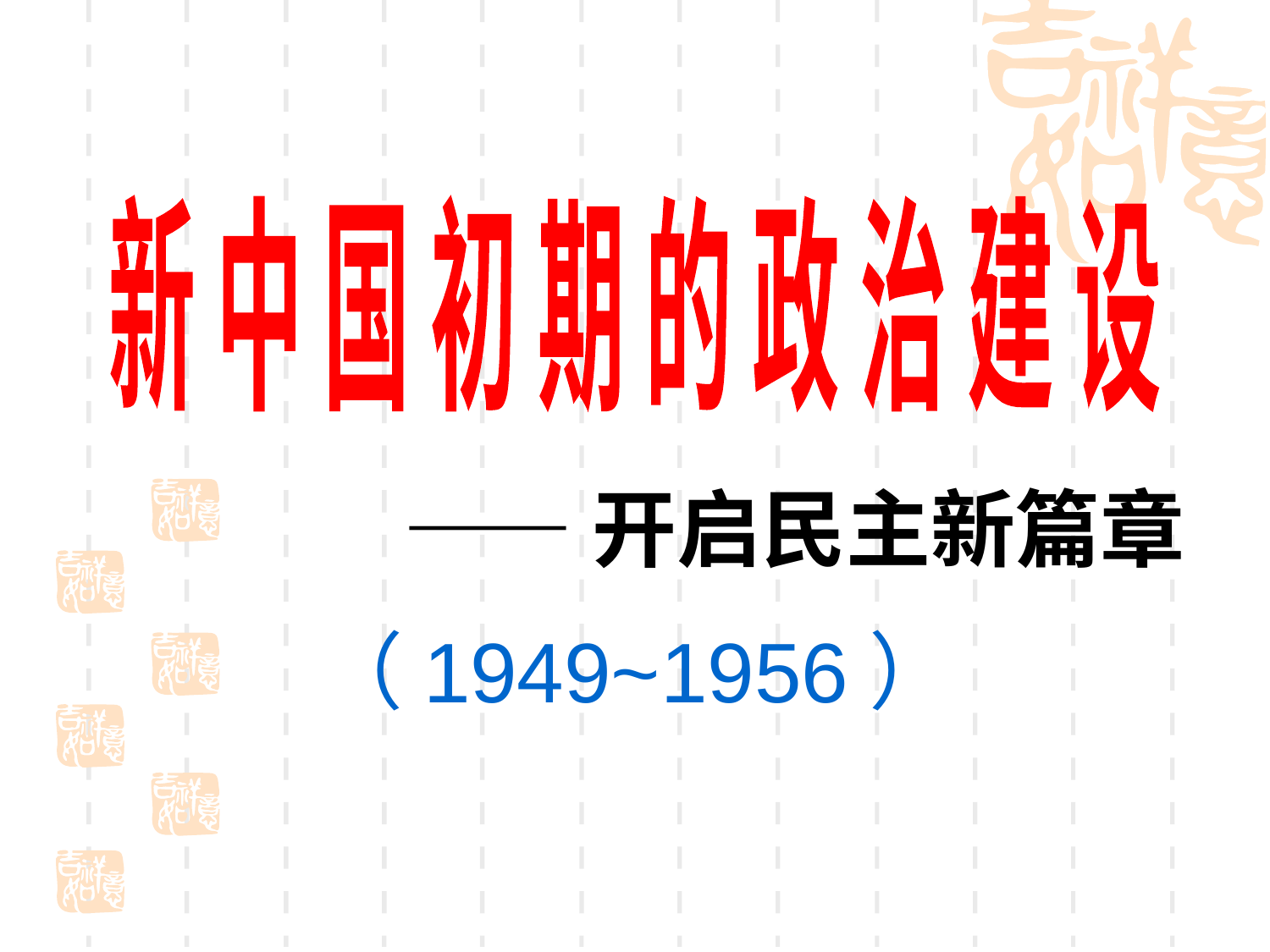

新 中 国 初 期 的 政 治 建 设
——开启民主新篇章
（1949~1956）